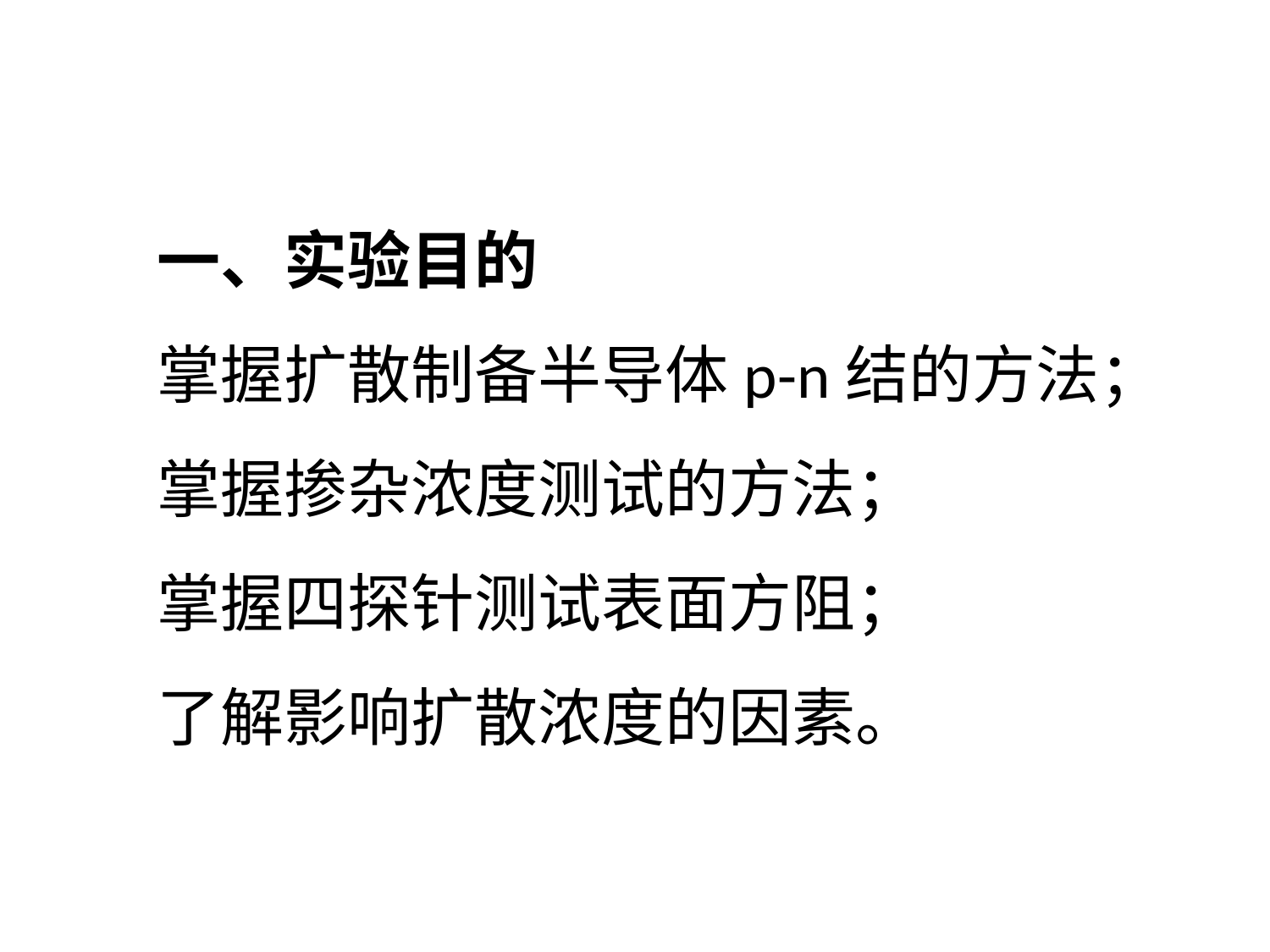

一、实验目的
掌握扩散制备半导体p-n结的方法；
掌握掺杂浓度测试的方法；
掌握四探针测试表面方阻；
了解影响扩散浓度的因素。